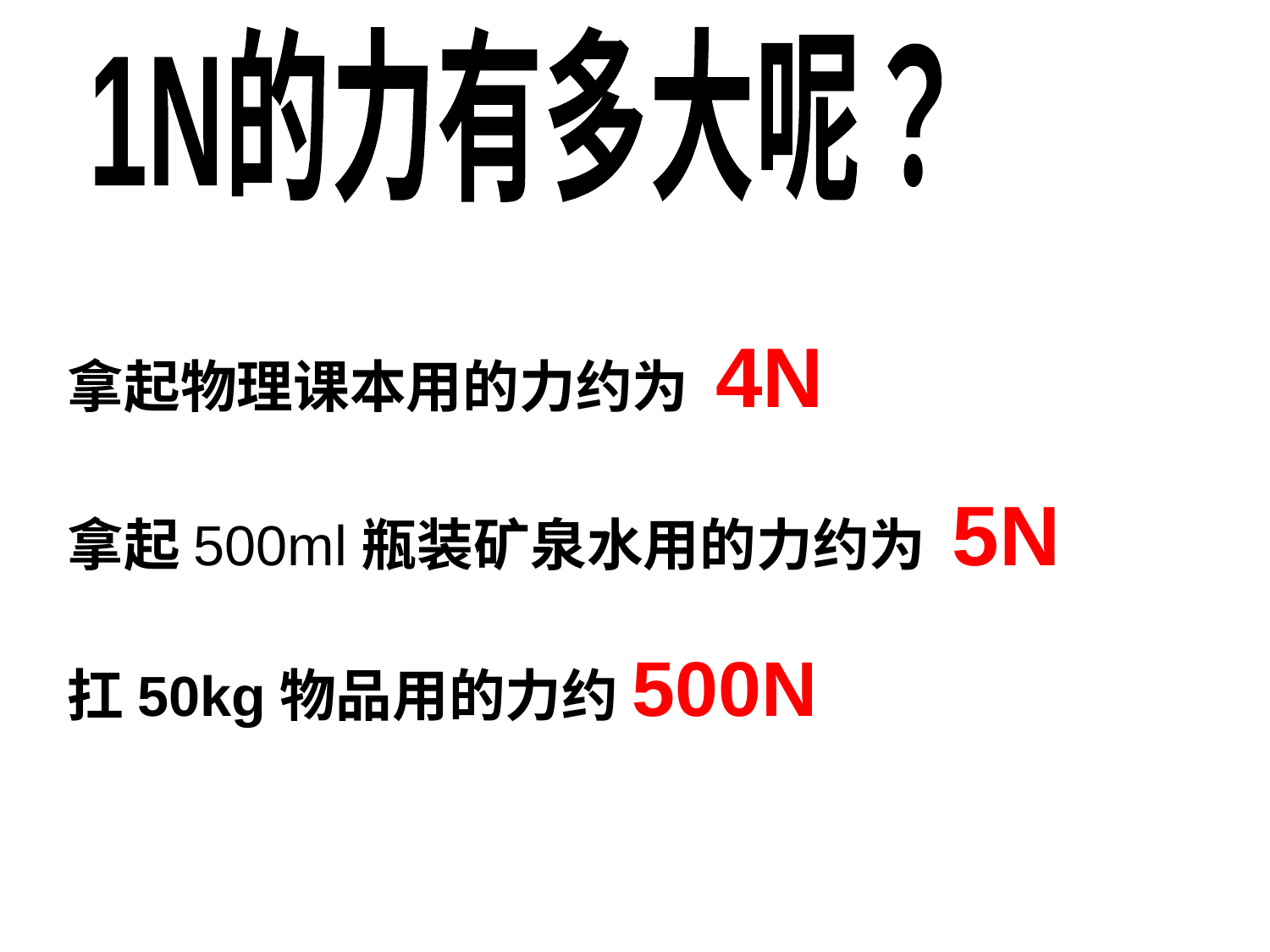

1N的力有多大呢？
拿起物理课本用的力约为 4N

拿起500ml瓶装矿泉水用的力约为 5N
扛50kg物品用的力约500N